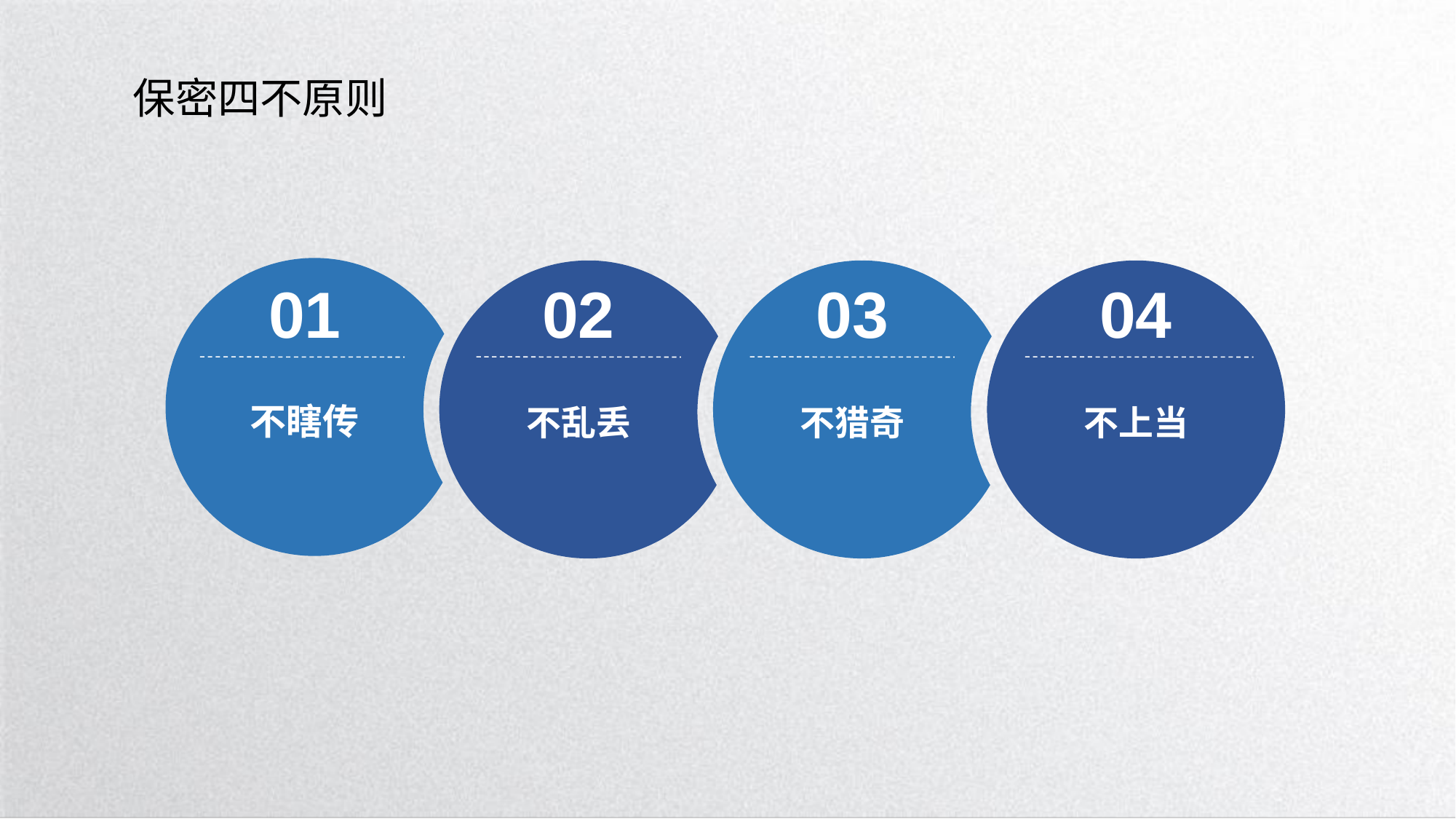

保密四不原则

01
02
03
04

不瞎传
不乱丢
不猎奇
不上当